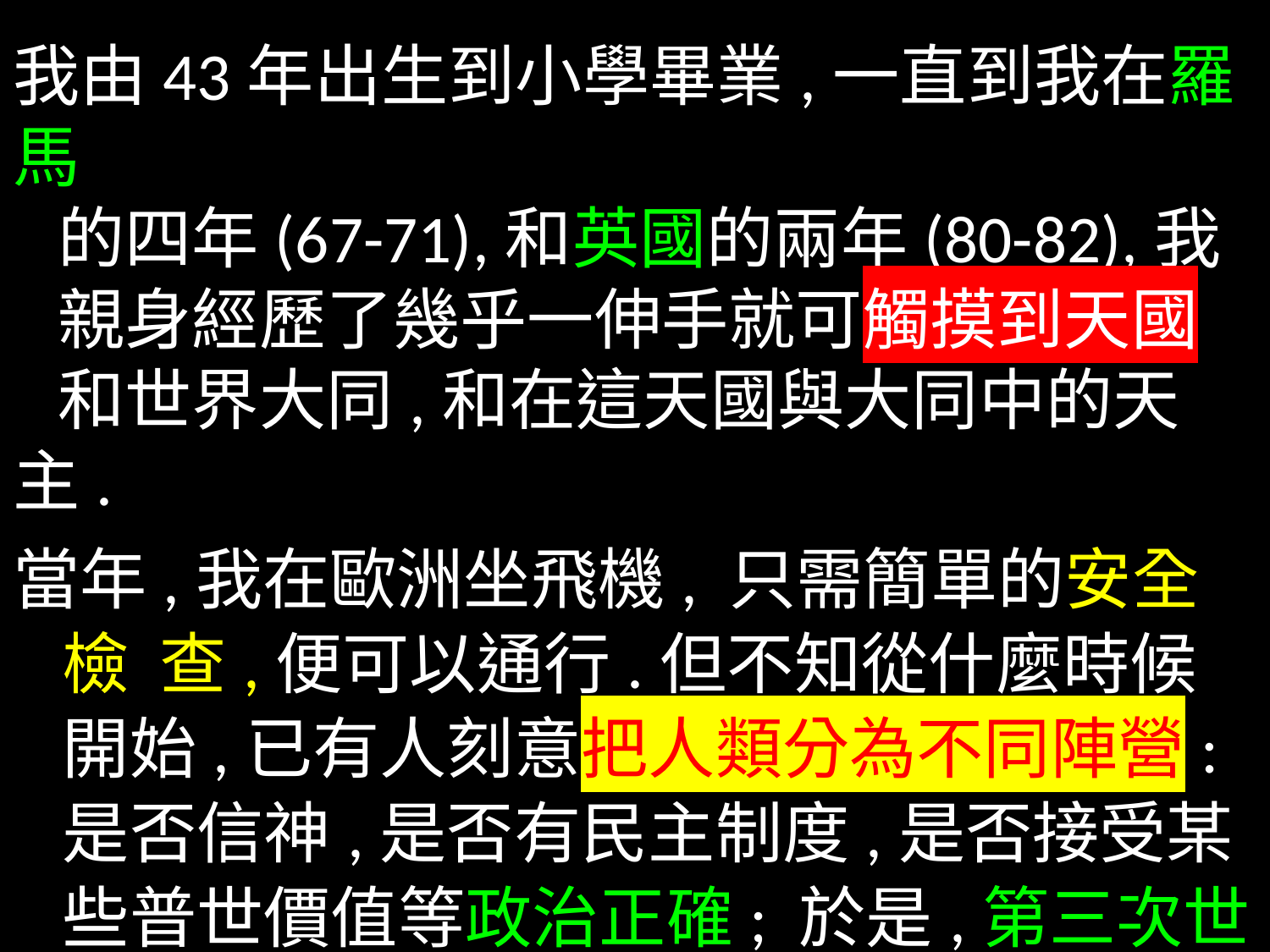

我由43年出生到小學畢業,一直到我在羅馬
   的四年(67-71),和英國的兩年(80-82),我
   親身經歷了幾乎一伸手就可觸摸到天國
   和世界大同,和在這天國與大同中的天主.
當年,我在歐洲坐飛機, 只需簡單的安全檢  查,便可以通行.但不知從什麼時候開始,已有人刻意把人類分為不同陣營: 是否信神,是否有民主制度,是否接受某些普世價值等政治正確; 於是,第三次世界大戰好像忽然迫在眉睫.